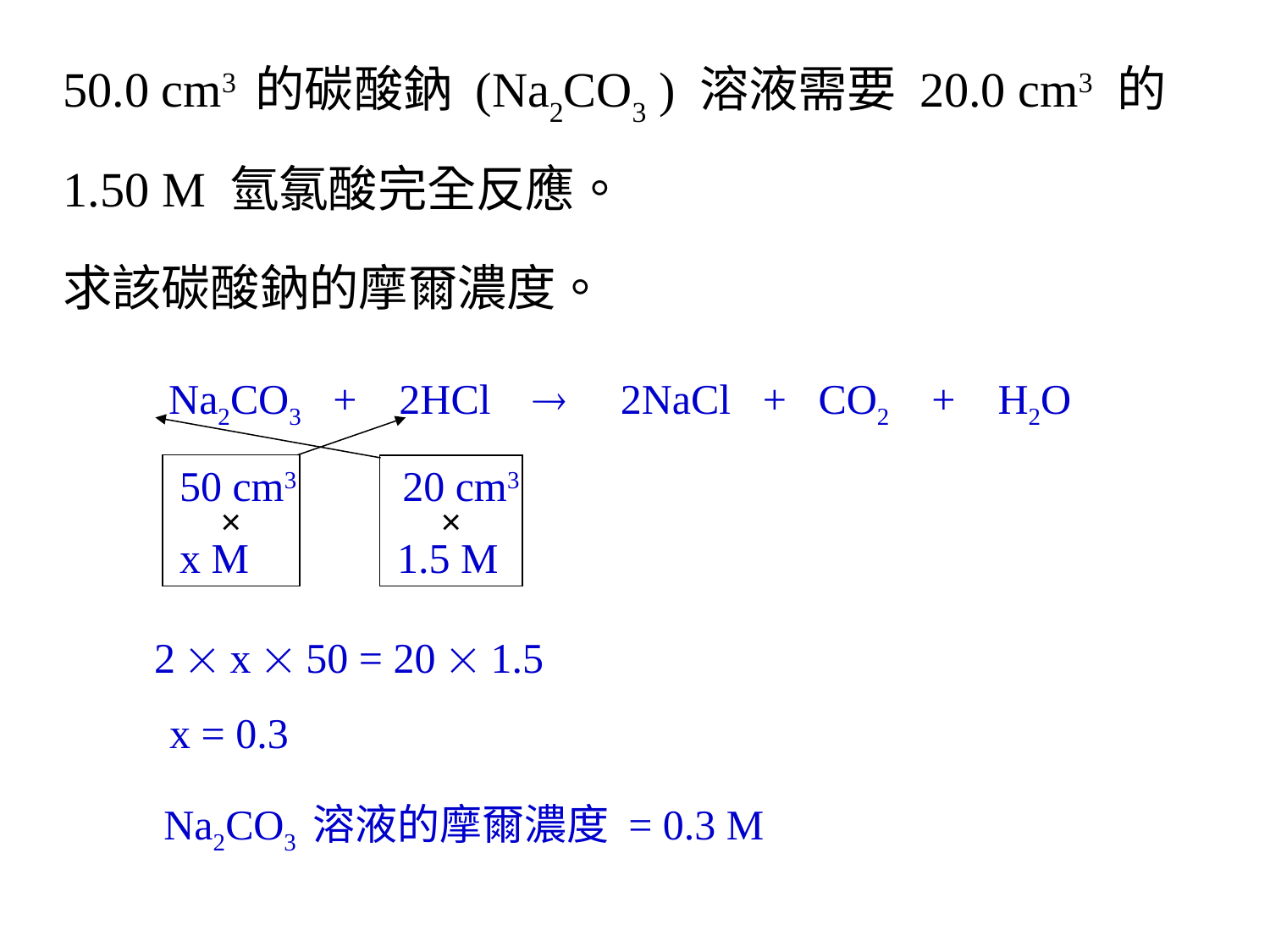

50.0 cm3 的碳酸鈉 (Na2CO3 ) 溶液需要 20.0 cm3 的 1.50 M 氫氯酸完全反應。
求該碳酸鈉的摩爾濃度。
Na2CO3   +    2HCl    →     2NaCl   +   CO2    +    H2O

50 cm3          20 cm3
x M              1.5 M

×

×

2 × x × 50 = 20 × 1.5
x = 0.3
Na2CO3 溶液的摩爾濃度 = 0.3 M